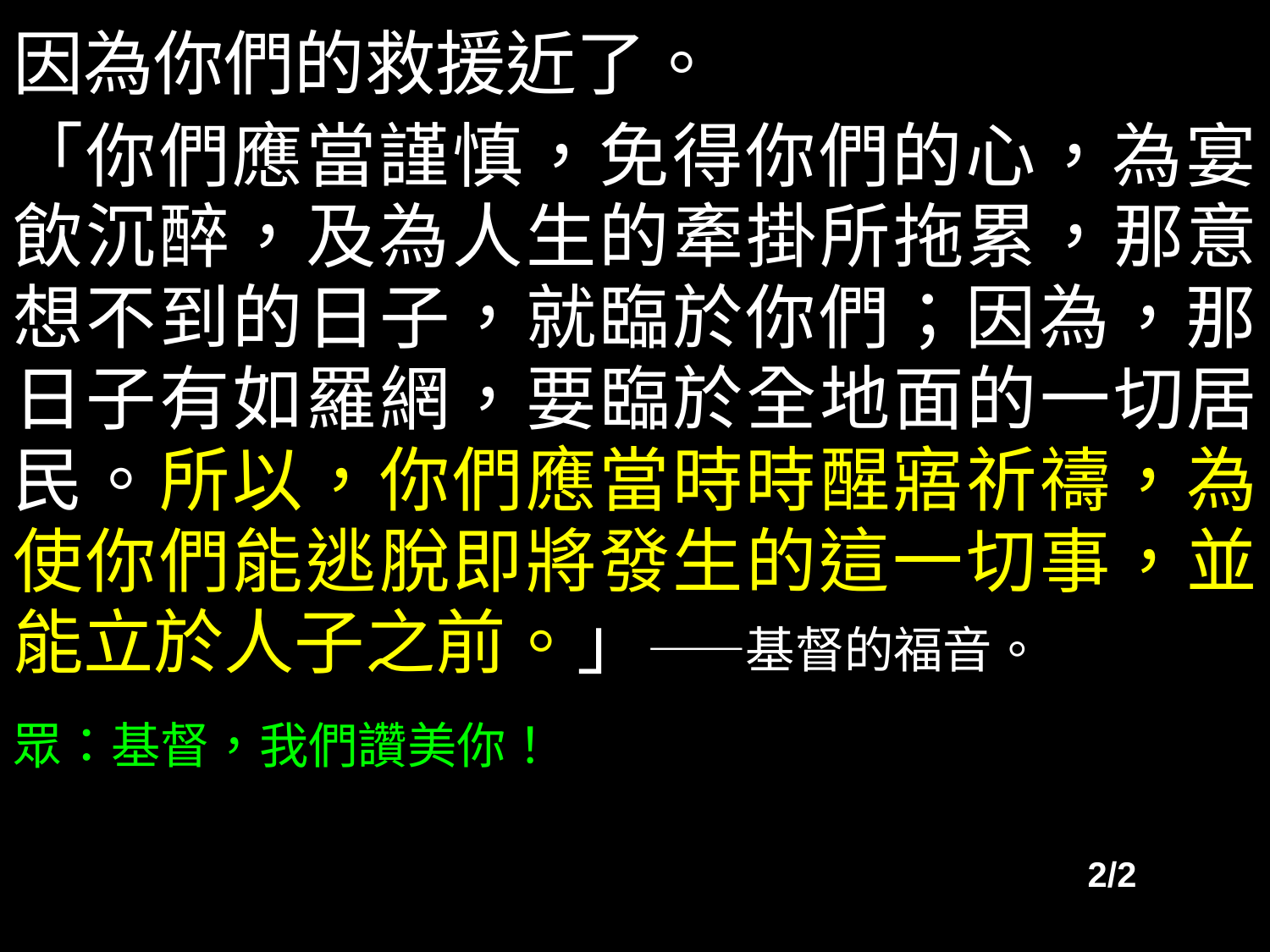

因為你們的救援近了。
「你們應當謹慎，免得你們的心，為宴飲沉醉，及為人生的牽掛所拖累，那意想不到的日子，就臨於你們；因為，那日子有如羅網，要臨於全地面的一切居民。所以，你們應當時時醒寤祈禱，為使你們能逃脫即將發生的這一切事，並能立於人子之前。」——基督的福音。
眾：基督，我們讚美你！
2/2